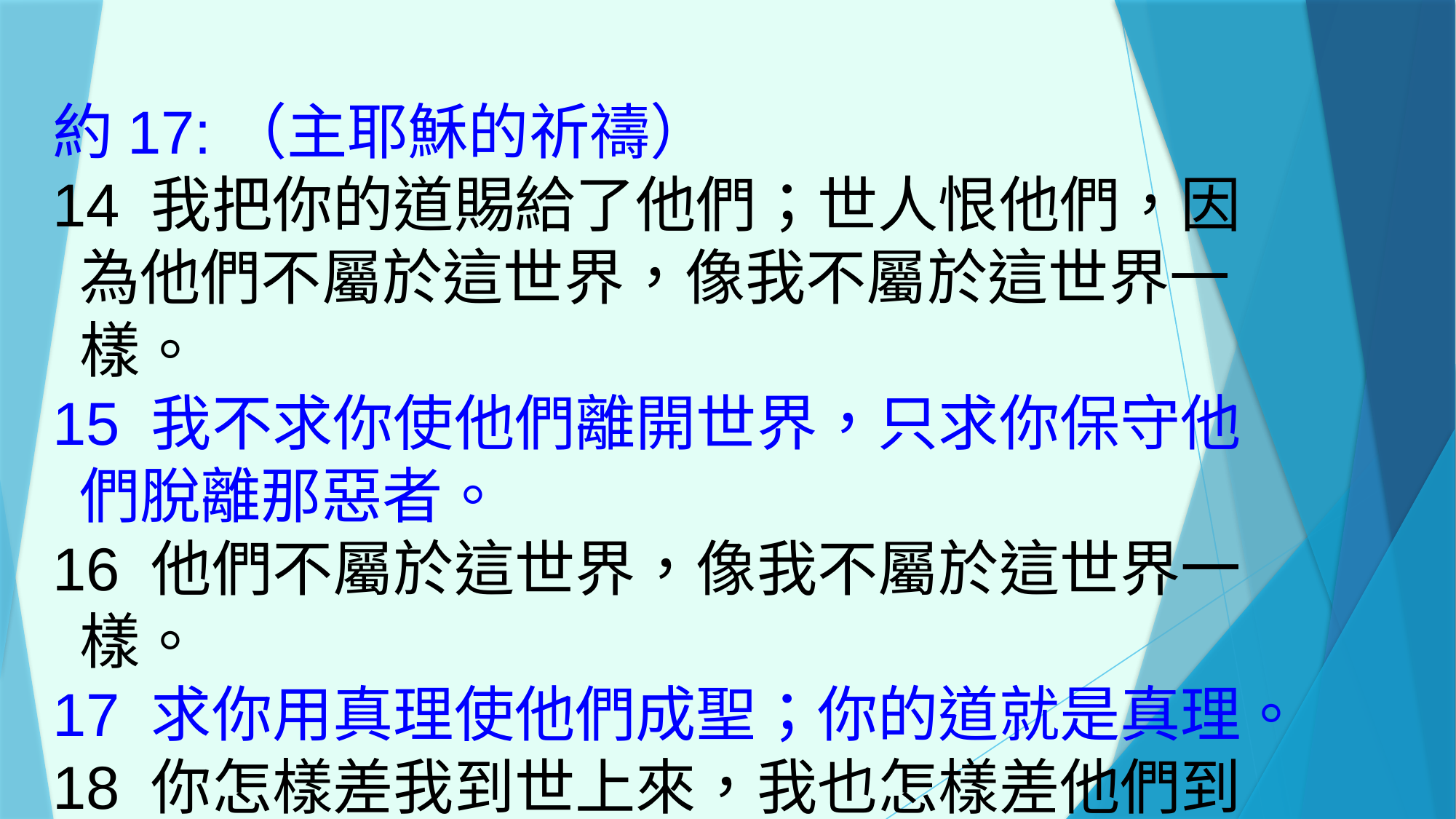

約17:（主耶穌的祈禱）
14 我把你的道賜給了他們；世人恨他們，因為他們不屬於這世界，像我不屬於這世界一樣。
15 我不求你使他們離開世界，只求你保守他們脫離那惡者。
16 他們不屬於這世界，像我不屬於這世界一樣。
17 求你用真理使他們成聖；你的道就是真理。
18 你怎樣差我到世上來，我也怎樣差他們到世上去。